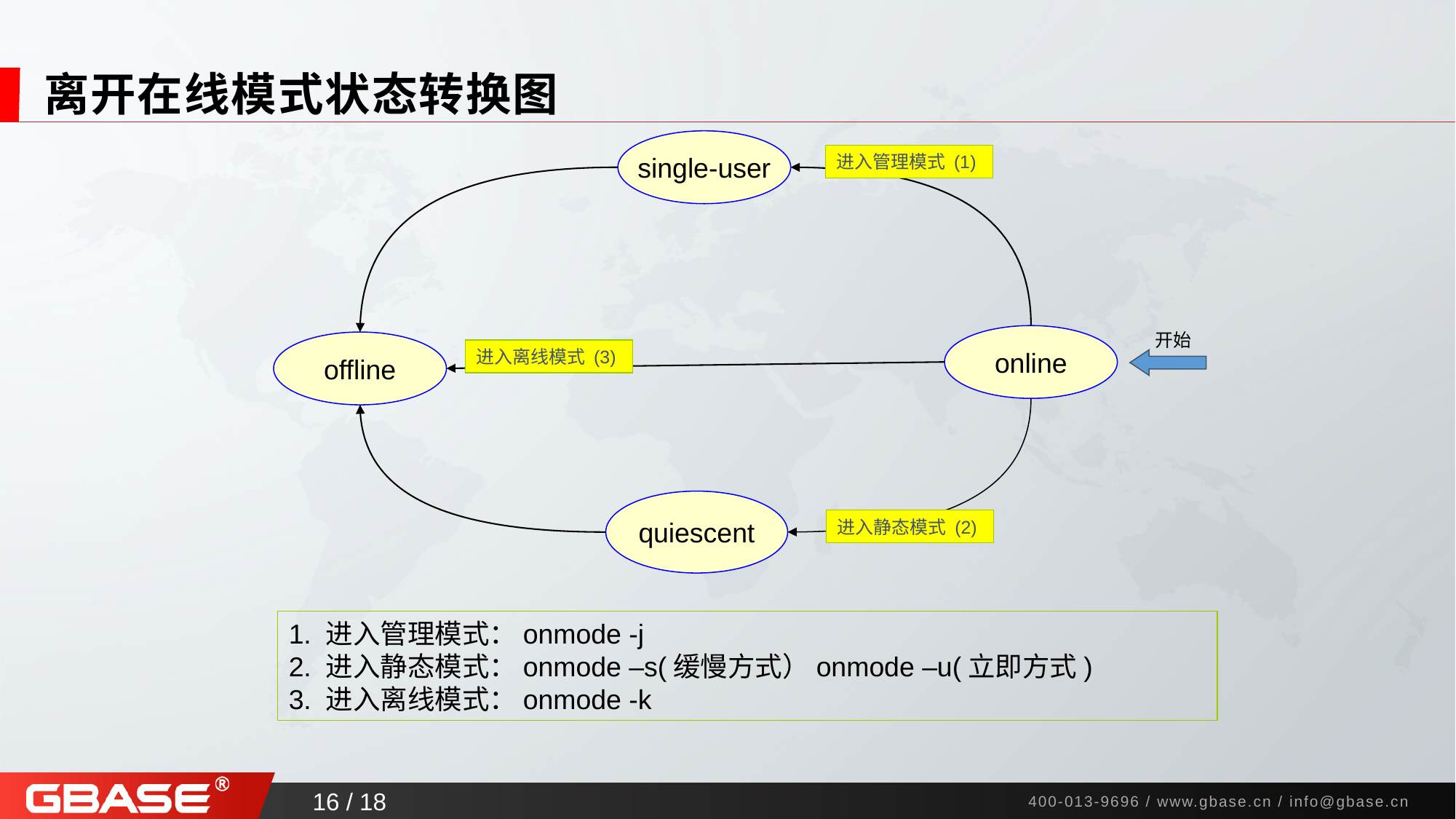

# 离开在线模式状态转换图
single-user
进入管理模式 (1)
开始
online
offline
进入离线模式 (3)

quiescent
进入静态模式 (2)
1. 进入管理模式：onmode -j
2. 进入静态模式：onmode –s(缓慢方式）onmode –u(立即方式)
3. 进入离线模式：onmode -k